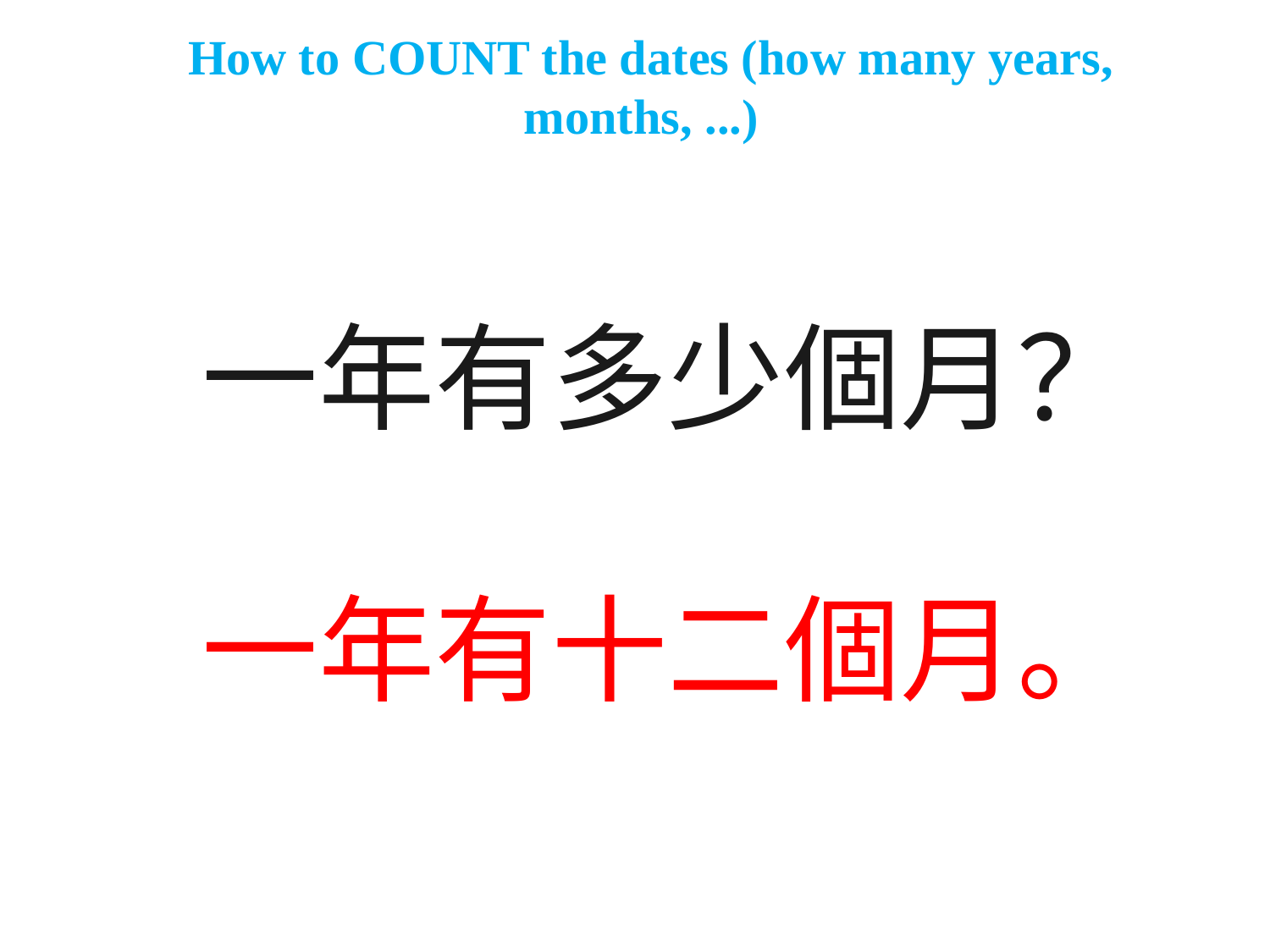

# How to COUNT the dates (how many years, months, ...)
一年有多少個月？
一年有十二個月。